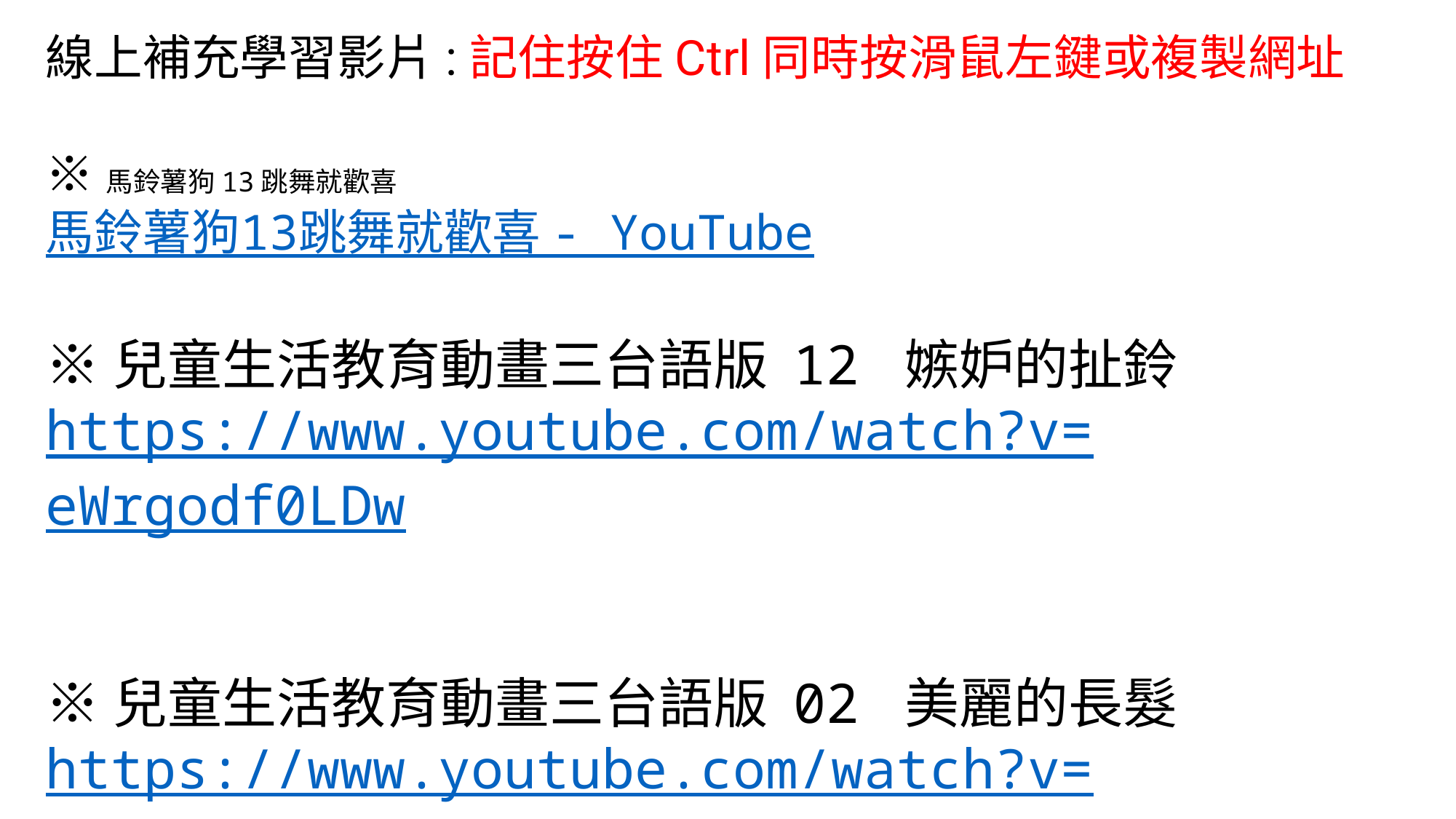

線上補充學習影片:記住按住Ctrl同時按滑鼠左鍵或複製網址

※馬鈴薯狗13跳舞就歡喜
馬鈴薯狗13跳舞就歡喜 - YouTube

※兒童生活教育動畫三台語版 12 嫉妒的扯鈴
https://www.youtube.com/watch?v=eWrgodf0LDw

※兒童生活教育動畫三台語版 02 美麗的長髮
https://www.youtube.com/watch?v=KLqlzweFasc

#